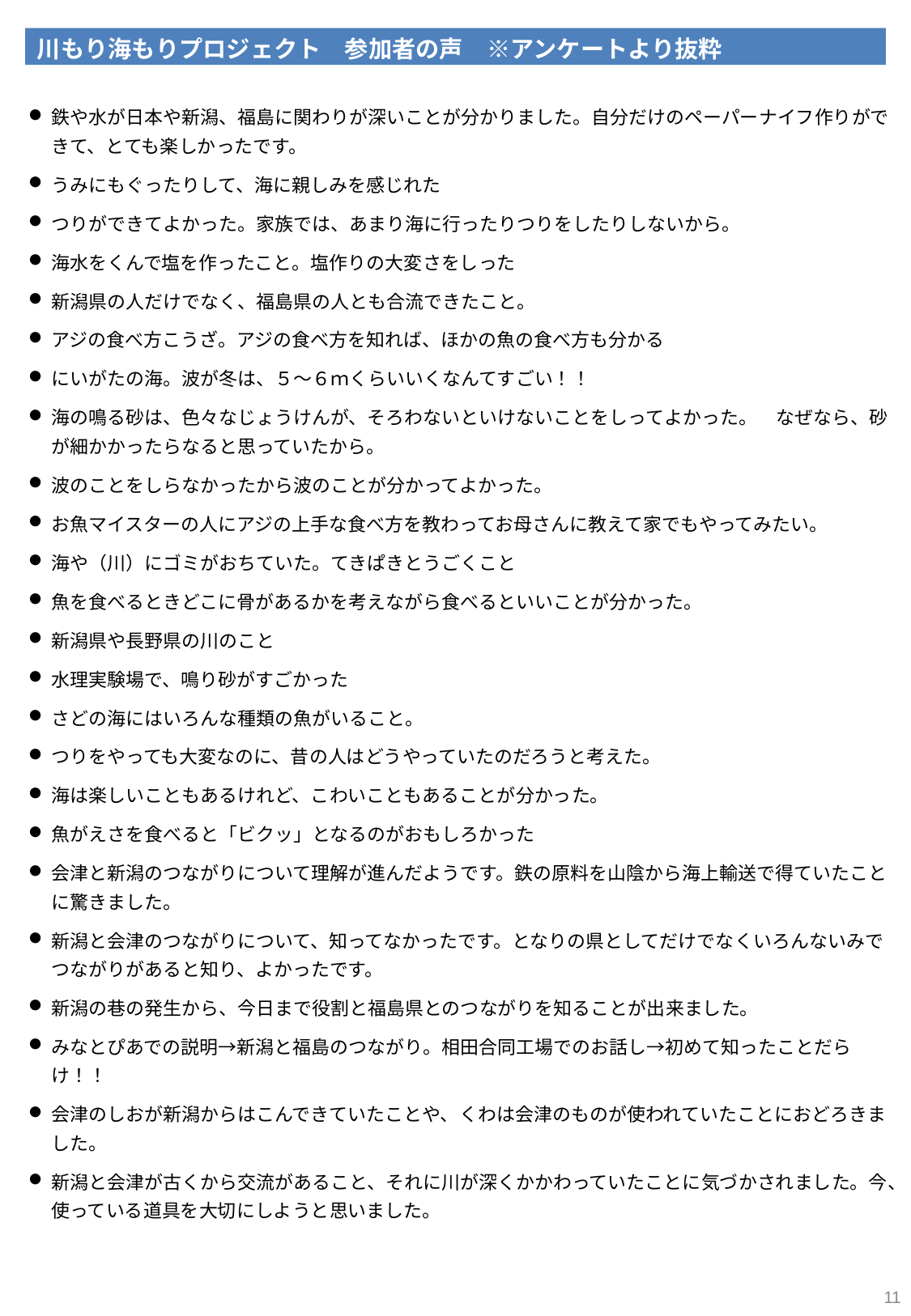

川もり海もりプロジェクト　参加者の声　※アンケートより抜粋
鉄や水が日本や新潟、福島に関わりが深いことが分かりました。自分だけのペーパーナイフ作りができて、とても楽しかったです。
うみにもぐったりして、海に親しみを感じれた
つりができてよかった。家族では、あまり海に行ったりつりをしたりしないから。
海水をくんで塩を作ったこと。塩作りの大変さをしった
新潟県の人だけでなく、福島県の人とも合流できたこと。
アジの食べ方こうざ。アジの食べ方を知れば、ほかの魚の食べ方も分かる
にいがたの海。波が冬は、５～６ｍくらいいくなんてすごい！！
海の鳴る砂は、色々なじょうけんが、そろわないといけないことをしってよかった。　なぜなら、砂が細かかったらなると思っていたから。
波のことをしらなかったから波のことが分かってよかった。
お魚マイスターの人にアジの上手な食べ方を教わってお母さんに教えて家でもやってみたい。
海や（川）にゴミがおちていた。てきぱきとうごくこと
魚を食べるときどこに骨があるかを考えながら食べるといいことが分かった。
新潟県や長野県の川のこと
水理実験場で、鳴り砂がすごかった
さどの海にはいろんな種類の魚がいること。
つりをやっても大変なのに、昔の人はどうやっていたのだろうと考えた。
海は楽しいこともあるけれど、こわいこともあることが分かった。
魚がえさを食べると「ビクッ」となるのがおもしろかった
会津と新潟のつながりについて理解が進んだようです。鉄の原料を山陰から海上輸送で得ていたことに驚きました。
新潟と会津のつながりについて、知ってなかったです。となりの県としてだけでなくいろんないみでつながりがあると知り、よかったです。
新潟の巷の発生から、今日まで役割と福島県とのつながりを知ることが出来ました。
みなとぴあでの説明→新潟と福島のつながり。相田合同工場でのお話し→初めて知ったことだらけ！！
会津のしおが新潟からはこんできていたことや、くわは会津のものが使われていたことにおどろきました。
新潟と会津が古くから交流があること、それに川が深くかかわっていたことに気づかされました。今、使っている道具を大切にしようと思いました。
11